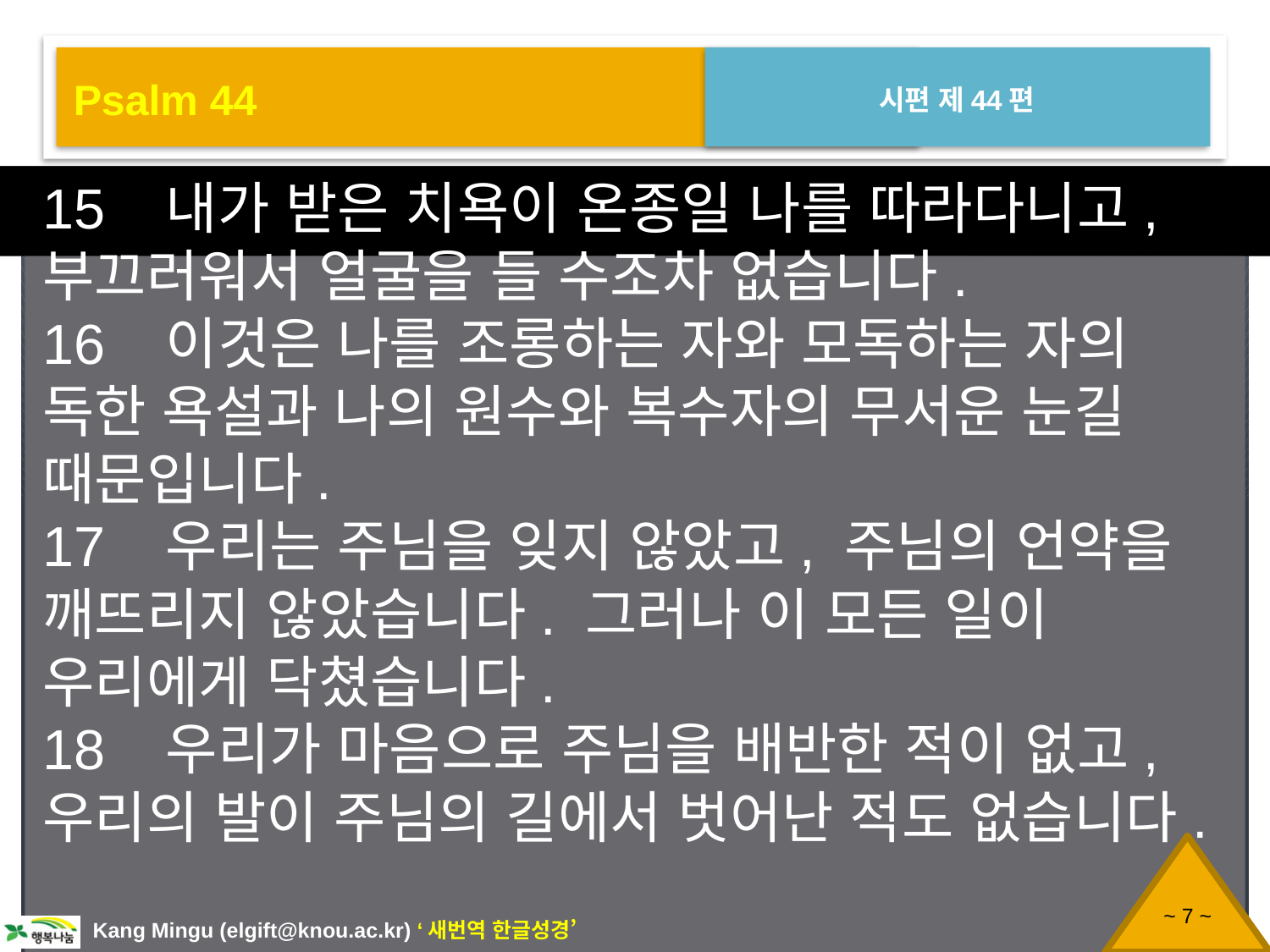

Psalm 44
시편 제44편
15   내가 받은 치욕이 온종일 나를 따라다니고, 부끄러워서 얼굴을 들 수조차 없습니다.
16   이것은 나를 조롱하는 자와 모독하는 자의 독한 욕설과 나의 원수와 복수자의 무서운 눈길 때문입니다.
17   우리는 주님을 잊지 않았고, 주님의 언약을 깨뜨리지 않았습니다. 그러나 이 모든 일이 우리에게 닥쳤습니다.
18   우리가 마음으로 주님을 배반한 적이 없고, 우리의 발이 주님의 길에서 벗어난 적도 없습니다.